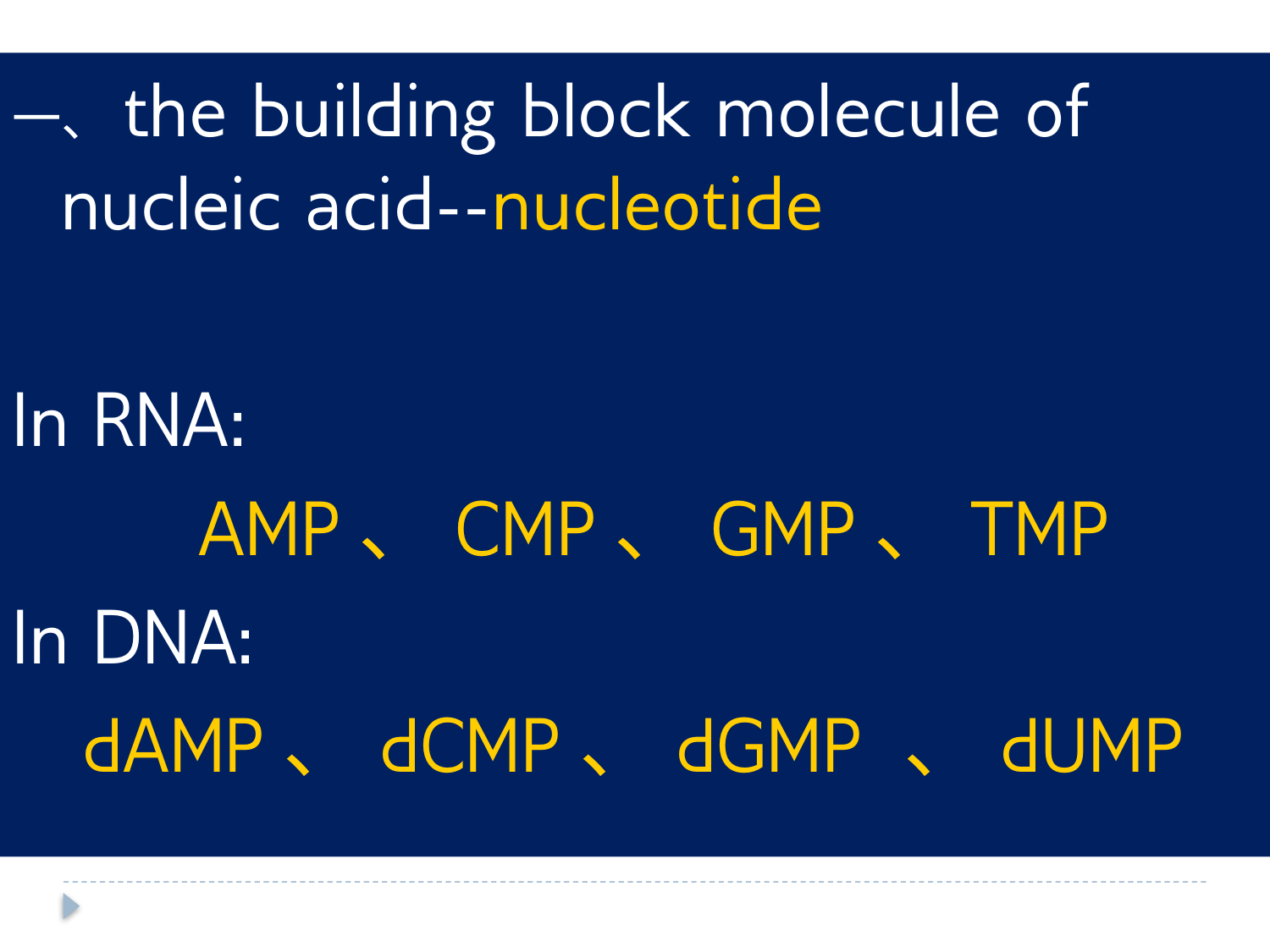

一、the building block molecule of nucleic acid--nucleotide

In RNA:
        AMP、CMP、GMP、TMP
In DNA:
   dAMP、dCMP、dGMP 、dUMP